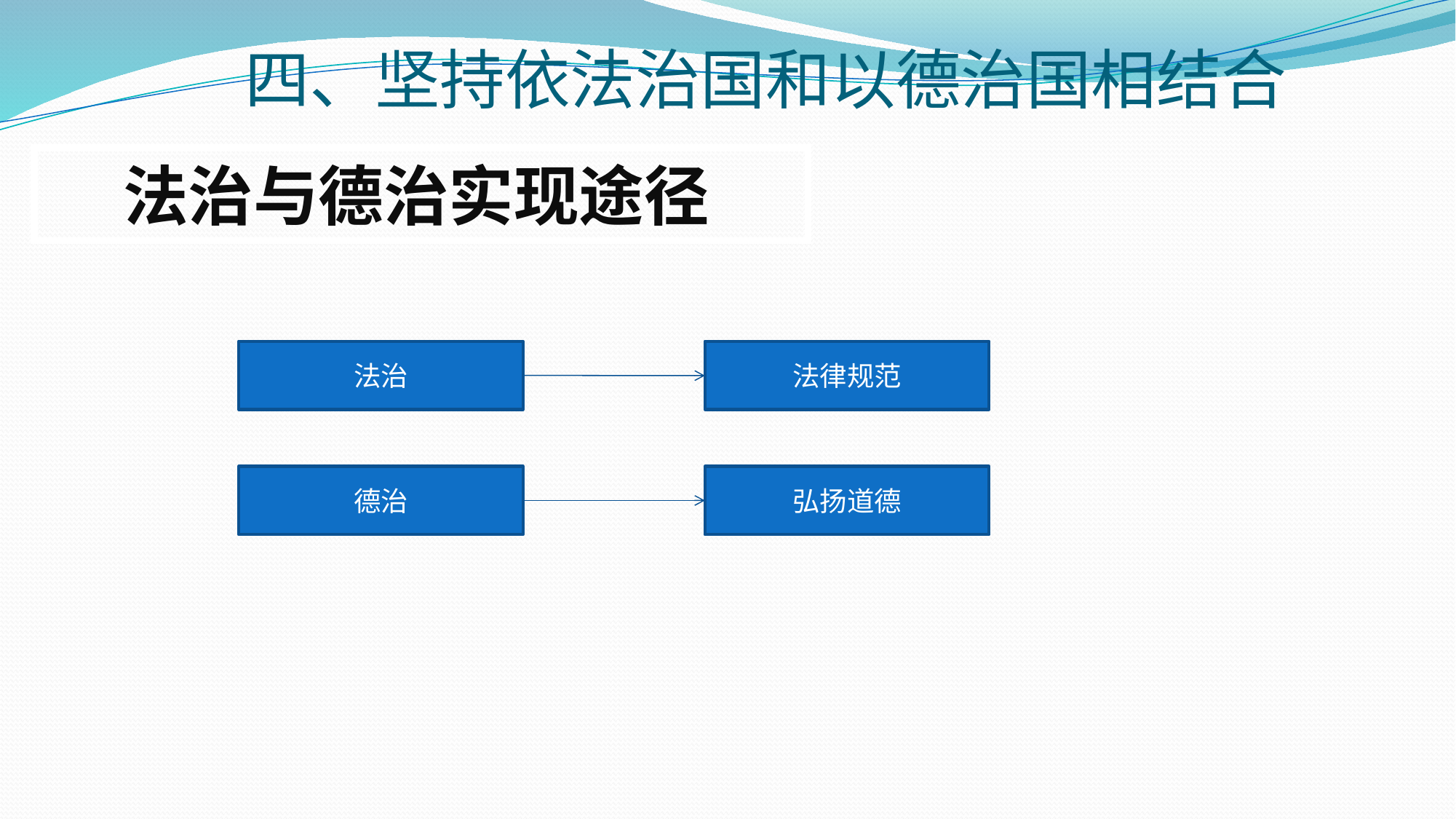

# 四、坚持依法治国和以德治国相结合
    法治与德治实现途径
法治
法律规范
德治
弘扬道德